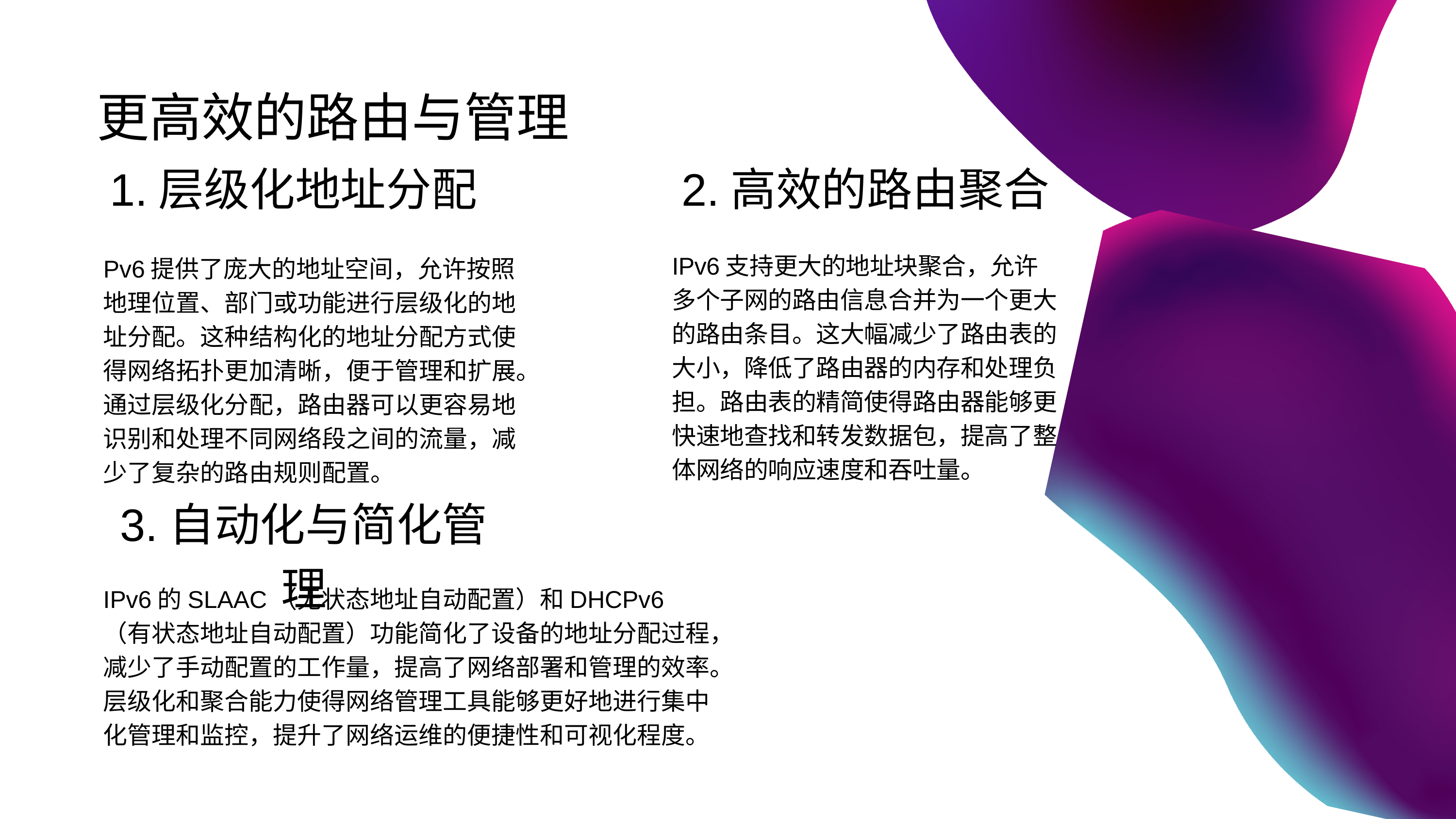

更高效的路由与管理
1.层级化地址分配
2.高效的路由聚合
IPv6支持更大的地址块聚合，允许多个子网的路由信息合并为一个更大的路由条目。这大幅减少了路由表的大小，降低了路由器的内存和处理负担。路由表的精简使得路由器能够更快速地查找和转发数据包，提高了整体网络的响应速度和吞吐量。

Pv6提供了庞大的地址空间，允许按照地理位置、部门或功能进行层级化的地址分配。这种结构化的地址分配方式使得网络拓扑更加清晰，便于管理和扩展。通过层级化分配，路由器可以更容易地识别和处理不同网络段之间的流量，减少了复杂的路由规则配置。

3.自动化与简化管理
IPv6的SLAAC（无状态地址自动配置）和DHCPv6（有状态地址自动配置）功能简化了设备的地址分配过程，减少了手动配置的工作量，提高了网络部署和管理的效率。层级化和聚合能力使得网络管理工具能够更好地进行集中化管理和监控，提升了网络运维的便捷性和可视化程度。